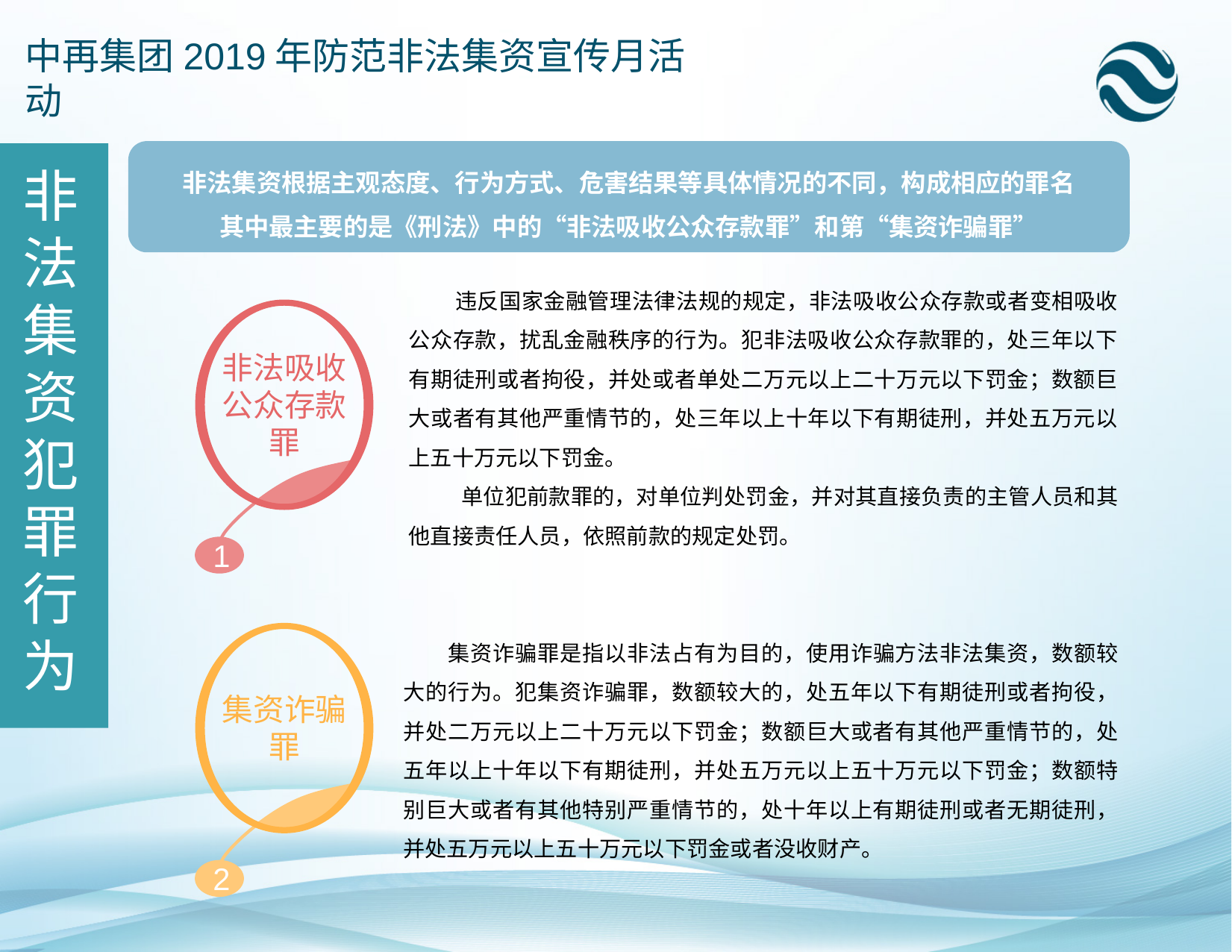

中再集团2019年防范非法集资宣传月活动

非法集资根据主观态度、行为方式、危害结果等具体情况的不同，构成相应的罪名
其中最主要的是《刑法》中的“非法吸收公众存款罪”和第“集资诈骗罪”
非法集资犯罪行为
        违反国家金融管理法律法规的规定，非法吸收公众存款或者变相吸收公众存款，扰乱金融秩序的行为。犯非法吸收公众存款罪的，处三年以下有期徒刑或者拘役，并处或者单处二万元以上二十万元以下罚金；数额巨大或者有其他严重情节的，处三年以上十年以下有期徒刑，并处五万元以上五十万元以下罚金。
单位犯前款罪的，对单位判处罚金，并对其直接负责的主管人员和其他直接责任人员，依照前款的规定处罚。

非法吸收
公众存款
罪

1
       集资诈骗罪是指以非法占有为目的，使用诈骗方法非法集资，数额较大的行为。犯集资诈骗罪，数额较大的，处五年以下有期徒刑或者拘役，并处二万元以上二十万元以下罚金；数额巨大或者有其他严重情节的，处五年以上十年以下有期徒刑，并处五万元以上五十万元以下罚金；数额特别巨大或者有其他特别严重情节的，处十年以上有期徒刑或者无期徒刑，并处五万元以上五十万元以下罚金或者没收财产。

集资诈骗
罪

2